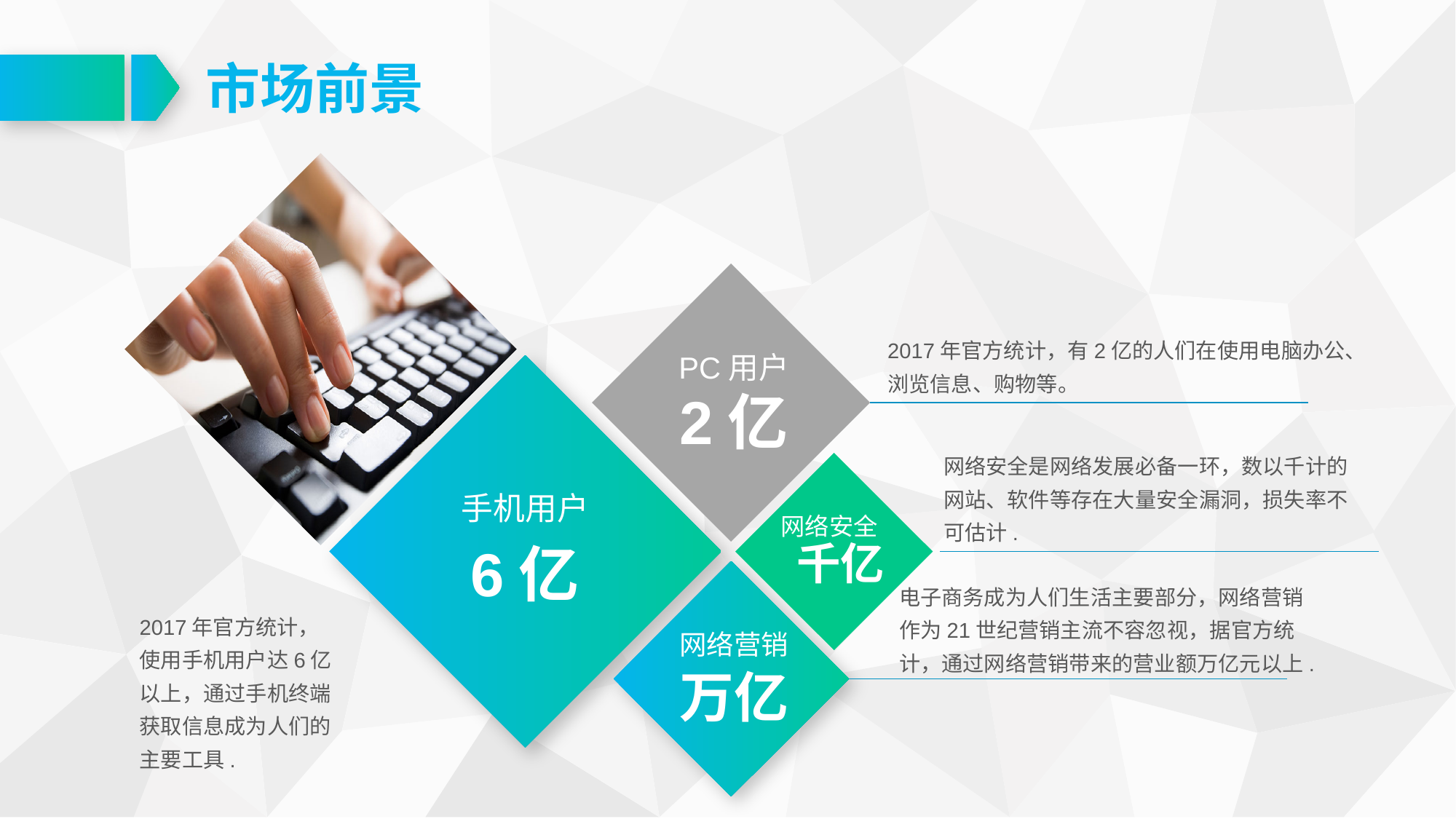

市场前景

2017年官方统计，有2亿的人们在使用电脑办公、浏览信息、购物等。
PC用户

2亿
网络安全是网络发展必备一环，数以千计的网站、软件等存在大量安全漏洞，损失率不可估计.

手机用户
网络安全
6亿
千亿

电子商务成为人们生活主要部分，网络营销作为21世纪营销主流不容忽视，据官方统计，通过网络营销带来的营业额万亿元以上.
2017年官方统计，使用手机用户达6亿以上，通过手机终端获取信息成为人们的主要工具.
网络营销
万亿